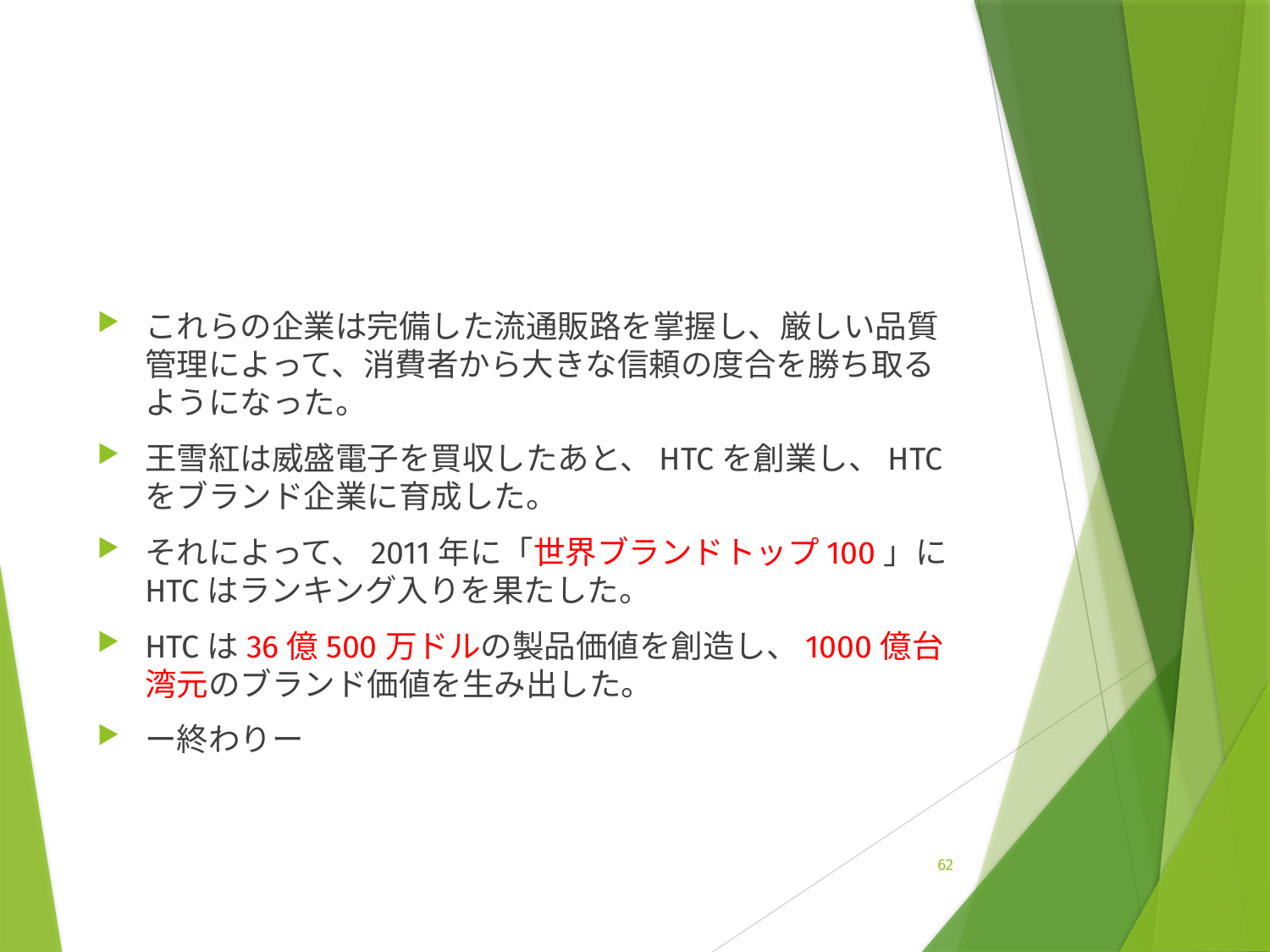

#
これらの企業は完備した流通販路を掌握し、厳しい品質管理によって、消費者から大きな信頼の度合を勝ち取るようになった。
王雪紅は威盛電子を買収したあと、HTCを創業し、HTCをブランド企業に育成した。
それによって、2011年に「世界ブランドトップ100」にHTCはランキング入りを果たした。
HTCは36億500万ドルの製品価値を創造し、1000億台湾元のブランド価値を生み出した。
ー終わりー
62